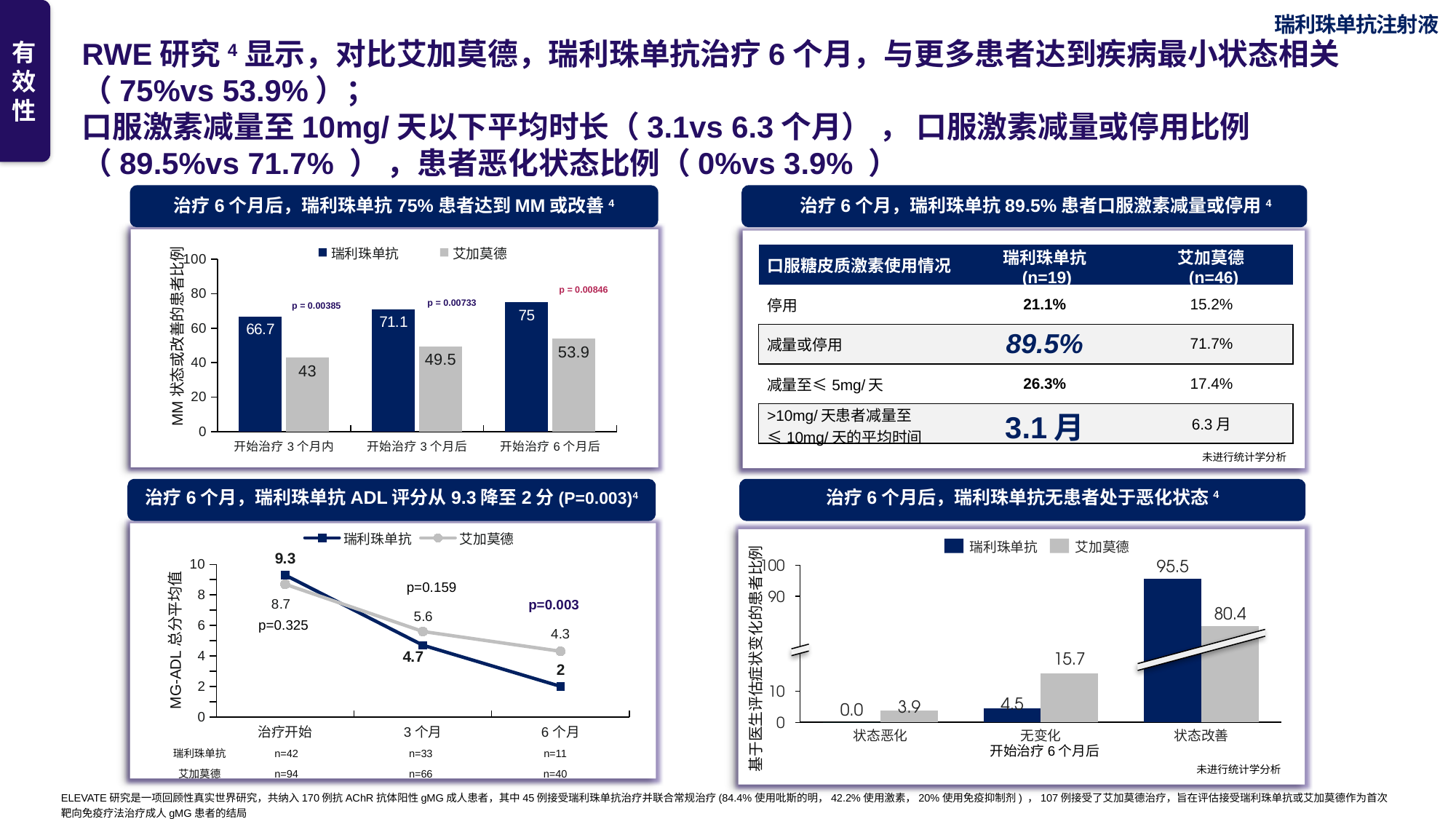

瑞利珠单抗注射液
# RWE研究4显示，对比艾加莫德，瑞利珠单抗治疗6个月，与更多患者达到疾病最小状态相关（75%vs 53.9%）； 口服激素减量至10mg/天以下平均时长（3.1vs 6.3个月） ， 口服激素减量或停用比例（89.5%vs 71.7% ） ，患者恶化状态比例（0%vs 3.9% ）
有效性

治疗6个月后，瑞利珠单抗75%患者达到MM或改善4
治疗6个月，瑞利珠单抗89.5%患者口服激素减量或停用4

### Chart

| Category | 瑞利珠单抗 | 艾加莫德 |
|---|---|---|
| 开始治疗3个月内 | 66.7 | 43.0 |
| 开始治疗3个月后 | 71.1 | 49.5 |
| 开始治疗6个月后 | 75.0 | 53.9 |
MM状态或改善的患者比例
p = 0.00846
p = 0.00733
p = 0.00385

| 口服糖皮质激素使用情况 | 瑞利珠单抗 (n=19) | 艾加莫德 (n=46) |
| --- | --- | --- |
| 停用 | 21.1% | 15.2% |
| 减量或停用 | 89.5% | 71.7% |
| 减量至≤5mg/天 | 26.3% | 17.4% |
| >10mg/天患者减量至≤10mg/天的平均时间 | 3.1月 | 6.3月 |
未进行统计学分析

治疗6个月，瑞利珠单抗ADL评分从9.3降至2分(P=0.003)4
治疗6个月后，瑞利珠单抗无患者处于恶化状态4

### Chart

| Category | 瑞利珠单抗 | 艾加莫德 |
|---|---|---|
| 治疗开始 | 9.3 | 8.7 |
| 3个月 | 4.7 | 5.6 |
| 6个月 | 2.0 | 4.3 |
p=0.159
p=0.003
p=0.325
MG-ADL总分平均值
瑞利珠单抗
n=42
n=33
n=11
艾加莫德
n=94
n=66
n=40

### Chart

| Category |  |  |
|---|---|---|
瑞利珠单抗
艾加莫德

100
95.5
90
80.4

基于医生评估症状变化的患者比例

10
0.0
0
状态恶化
无变化
状态改善
开始治疗6个月后
未进行统计学分析
ELEVATE研究是一项回顾性真实世界研究，共纳入170例抗AChR抗体阳性gMG成人患者，其中45例接受瑞利珠单抗治疗并联合常规治疗(84.4%使用吡斯的明，42.2%使用激素，20%使用免疫抑制剂) ，107例接受了艾加莫德治疗，旨在评估接受瑞利珠单抗或艾加莫德作为首次靶向免疫疗法治疗成人gMG患者的结局